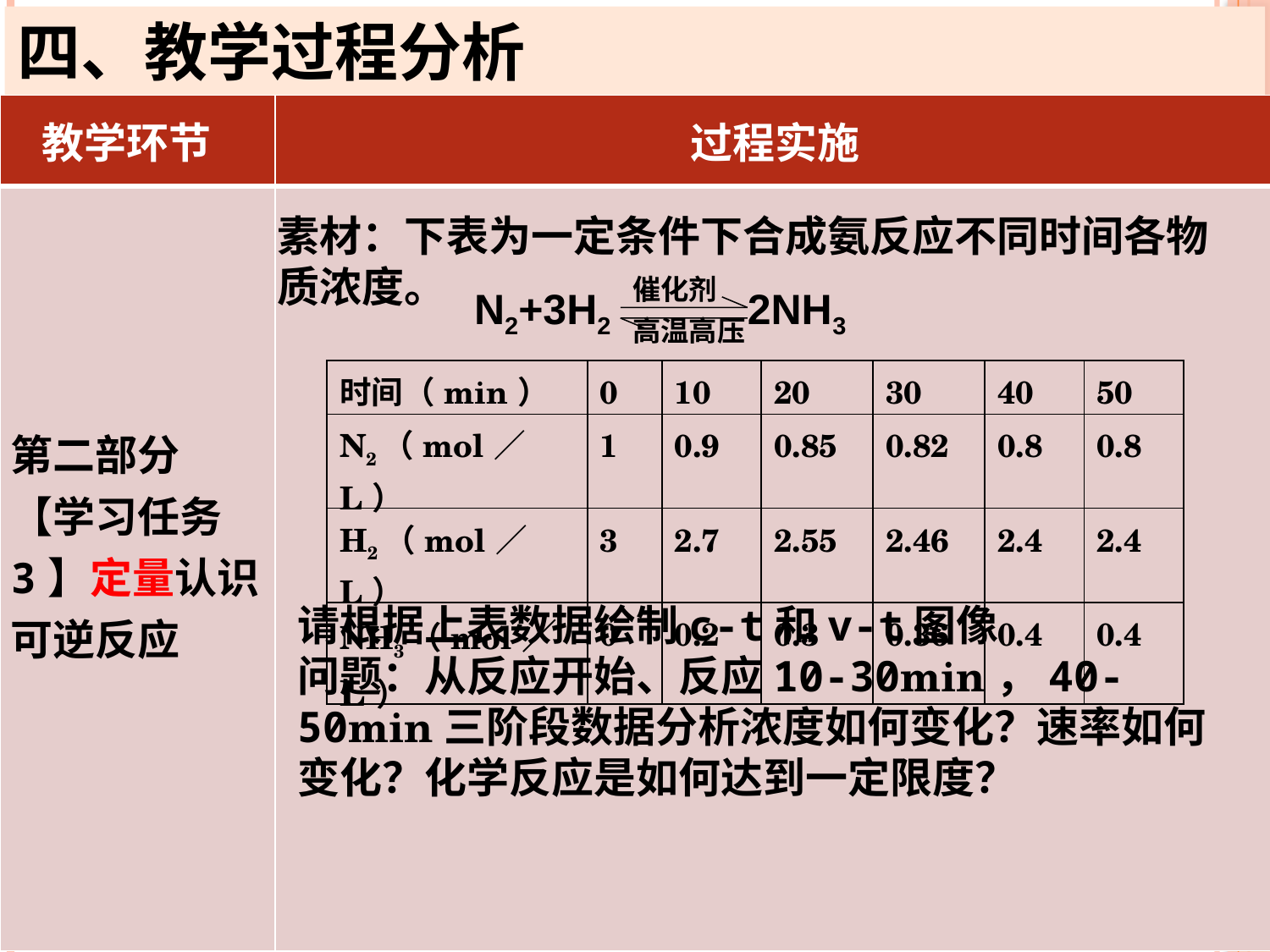

四、教学过程分析
| 教学环节 | 过程实施 |
| --- | --- |
| 第二部分 【学习任务3】定量认识可逆反应 |  |
素材：下表为一定条件下合成氨反应不同时间各物质浓度。
催化剂
N2+3H2            2NH3

高温高压
| 时间（min） | 0 | 10 | 20 | 30 | 40 | 50 |
| --- | --- | --- | --- | --- | --- | --- |
| N2（mol／L） | 1 | 0.9 | 0.85 | 0.82 | 0.8 | 0.8 |
| H2（mol／L） | 3 | 2.7 | 2.55 | 2.46 | 2.4 | 2.4 |
| NH3（mol／L） | 0 | 0.2 | 0.3 | 0.36 | 0.4 | 0.4 |
请根据上表数据绘制c-t和v-t图像
问题：从反应开始、反应10-30min，40-50min三阶段数据分析浓度如何变化？速率如何变化？化学反应是如何达到一定限度？

12